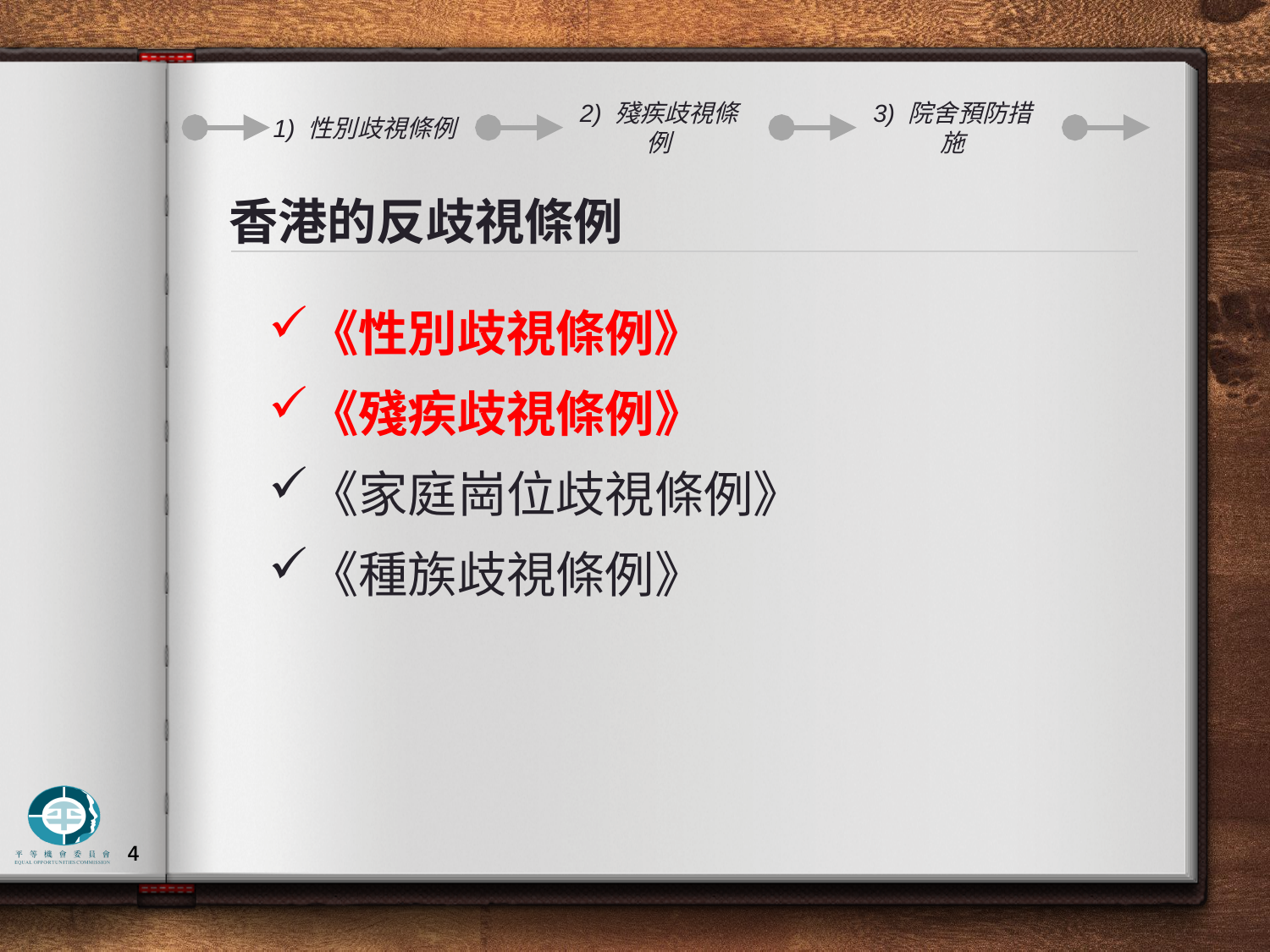

1) 性別歧視條例
2) 殘疾歧視條例
3) 院舍預防措施
# 香港的反歧視條例
《性別歧視條例》
《殘疾歧視條例》
《家庭崗位歧視條例》
《種族歧視條例》